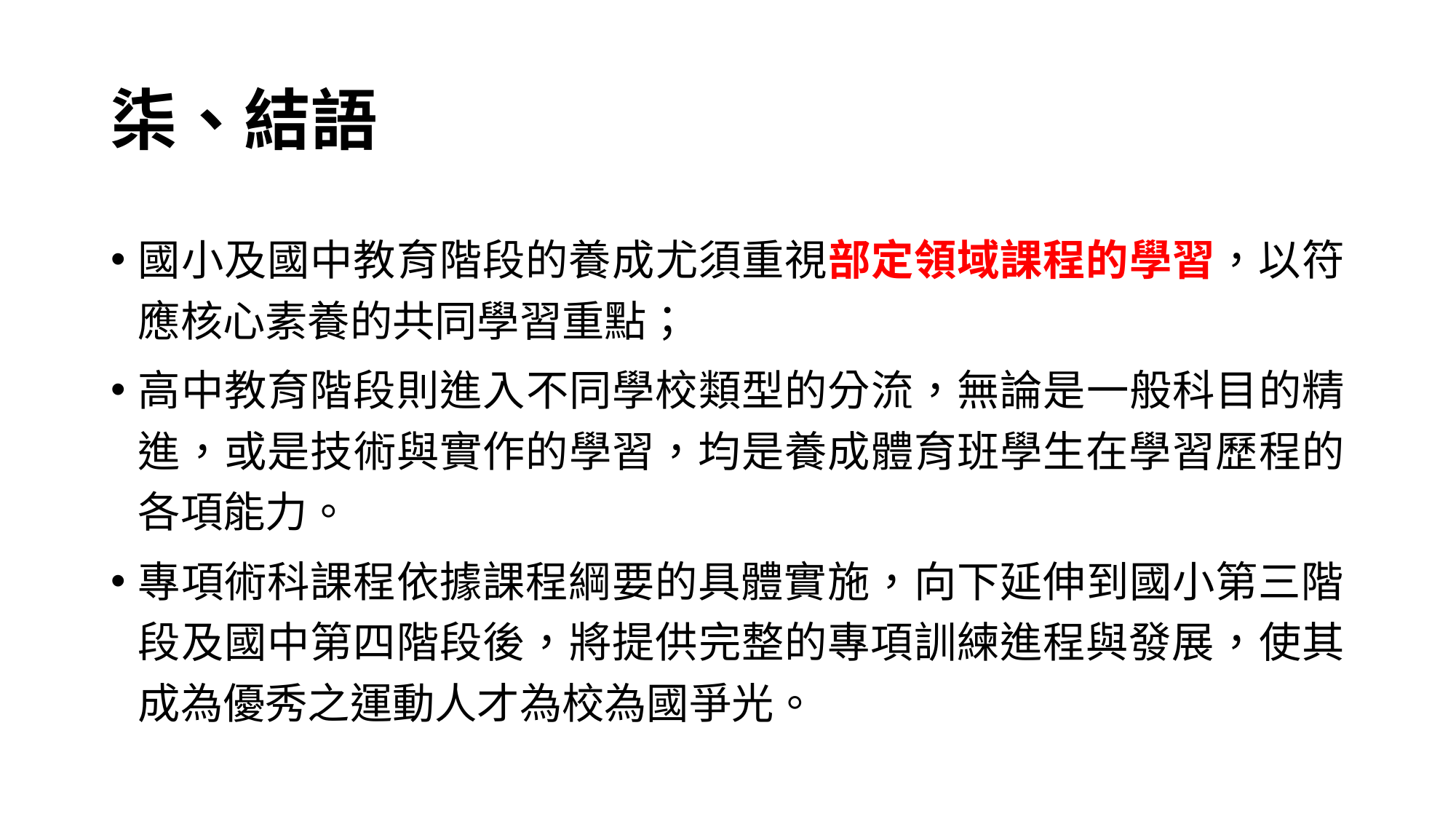

# 柒、結語
國小及國中教育階段的養成尤須重視部定領域課程的學習，以符應核心素養的共同學習重點；
高中教育階段則進入不同學校類型的分流，無論是一般科目的精進，或是技術與實作的學習，均是養成體育班學生在學習歷程的各項能力。
專項術科課程依據課程綱要的具體實施，向下延伸到國小第三階段及國中第四階段後，將提供完整的專項訓練進程與發展，使其成為優秀之運動人才為校為國爭光。